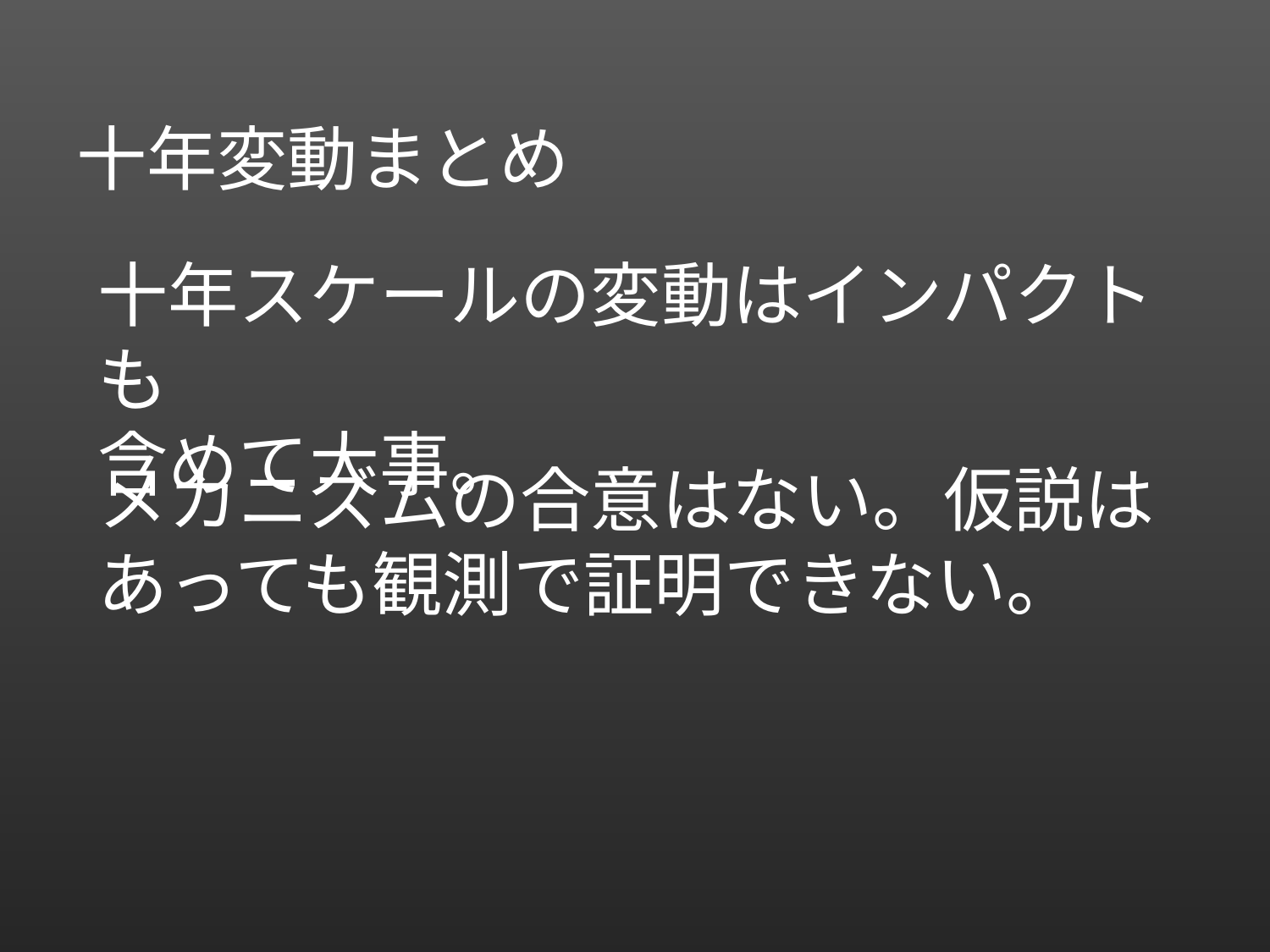

十年変動まとめ
十年スケールの変動はインパクトも
含めて大事。
メカニズムの合意はない。仮説はあっても観測で証明できない。